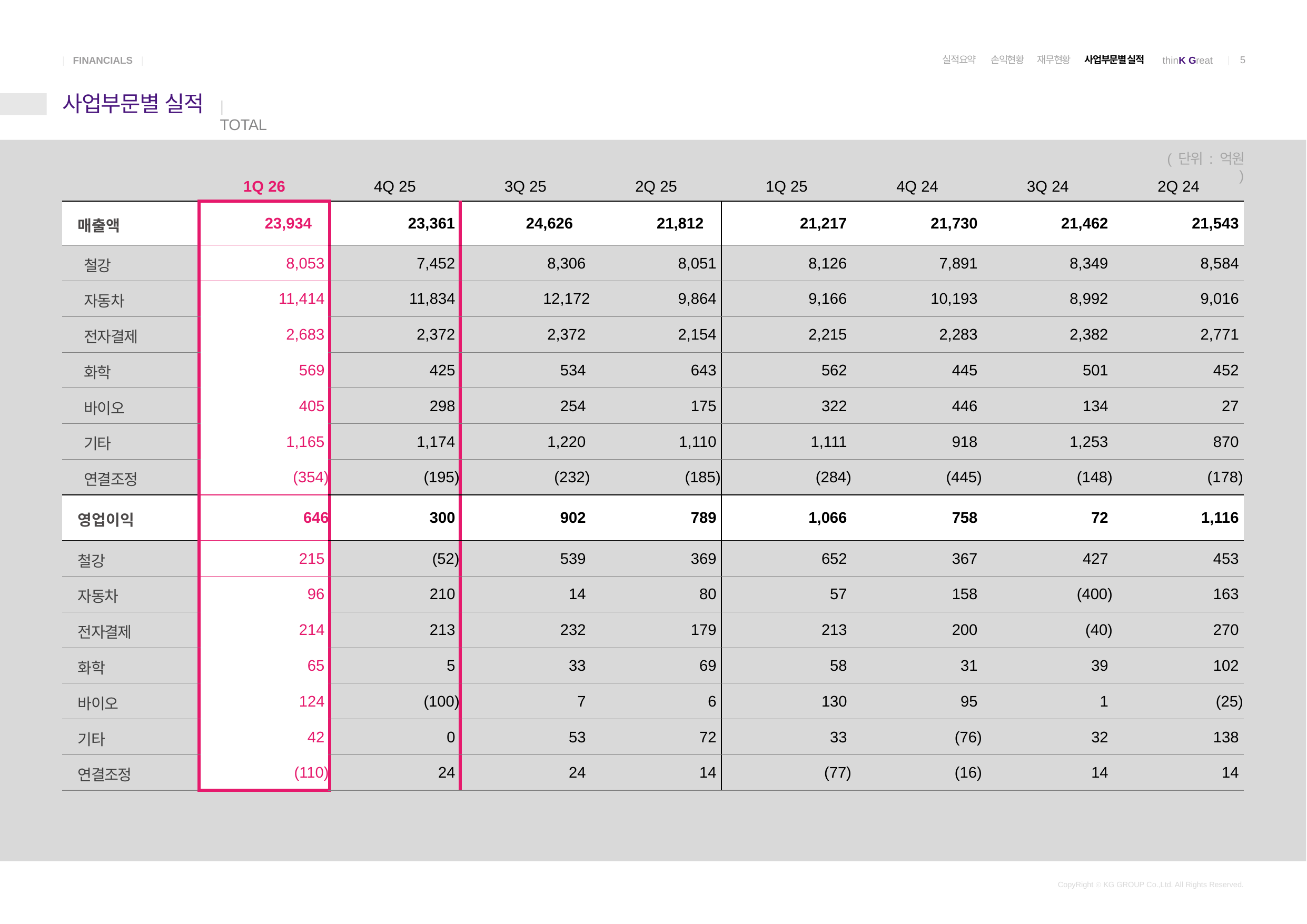

실적요약          손익현황          재무현황          사업부문별 실적
# 사업부문별 실적
|	TOTAL

( 단위 : 억원 )
|  | 1Q 26 | 4Q 25 | 3Q 25 | 2Q 25 | 1Q 25 | 4Q 24 | 3Q 24 | 2Q 24 |
| --- | --- | --- | --- | --- | --- | --- | --- | --- |
| 매출액 | 23,934 | 23,361 | 24,626 | 21,812 | 21,217 | 21,730 | 21,462 | 21,543 |
| 철강 | 8,053 | 7,452 | 8,306 | 8,051 | 8,126 | 7,891 | 8,349 | 8,584 |
| 자동차 | 11,414 | 11,834 | 12,172 | 9,864 | 9,166 | 10,193 | 8,992 | 9,016 |
| 전자결제 | 2,683 | 2,372 | 2,372 | 2,154 | 2,215 | 2,283 | 2,382 | 2,771 |
| 화학 | 569 | 425 | 534 | 643 | 562 | 445 | 501 | 452 |
| 바이오 | 405 | 298 | 254 | 175 | 322 | 446 | 134 | 27 |
| 기타 | 1,165 | 1,174 | 1,220 | 1,110 | 1,111 | 918 | 1,253 | 870 |
| 연결조정 | (354) | (195) | (232) | (185) | (284) | (445) | (148) | (178) |
| 영업이익 | 646 | 300 | 902 | 789 | 1,066 | 758 | 72 | 1,116 |
| 철강 | 215 | (52) | 539 | 369 | 652 | 367 | 427 | 453 |
| 자동차 | 96 | 210 | 14 | 80 | 57 | 158 | (400) | 163 |
| 전자결제 | 214 | 213 | 232 | 179 | 213 | 200 | (40) | 270 |
| 화학 | 65 | 5 | 33 | 69 | 58 | 31 | 39 | 102 |
| 바이오 | 124 | (100) | 7 | 6 | 130 | 95 | 1 | (25) |
| 기타 | 42 | 0 | 53 | 72 | 33 | (76) | 32 | 138 |
| 연결조정 | (110) | 24 | 24 | 14 | (77) | (16) | 14 | 14 |